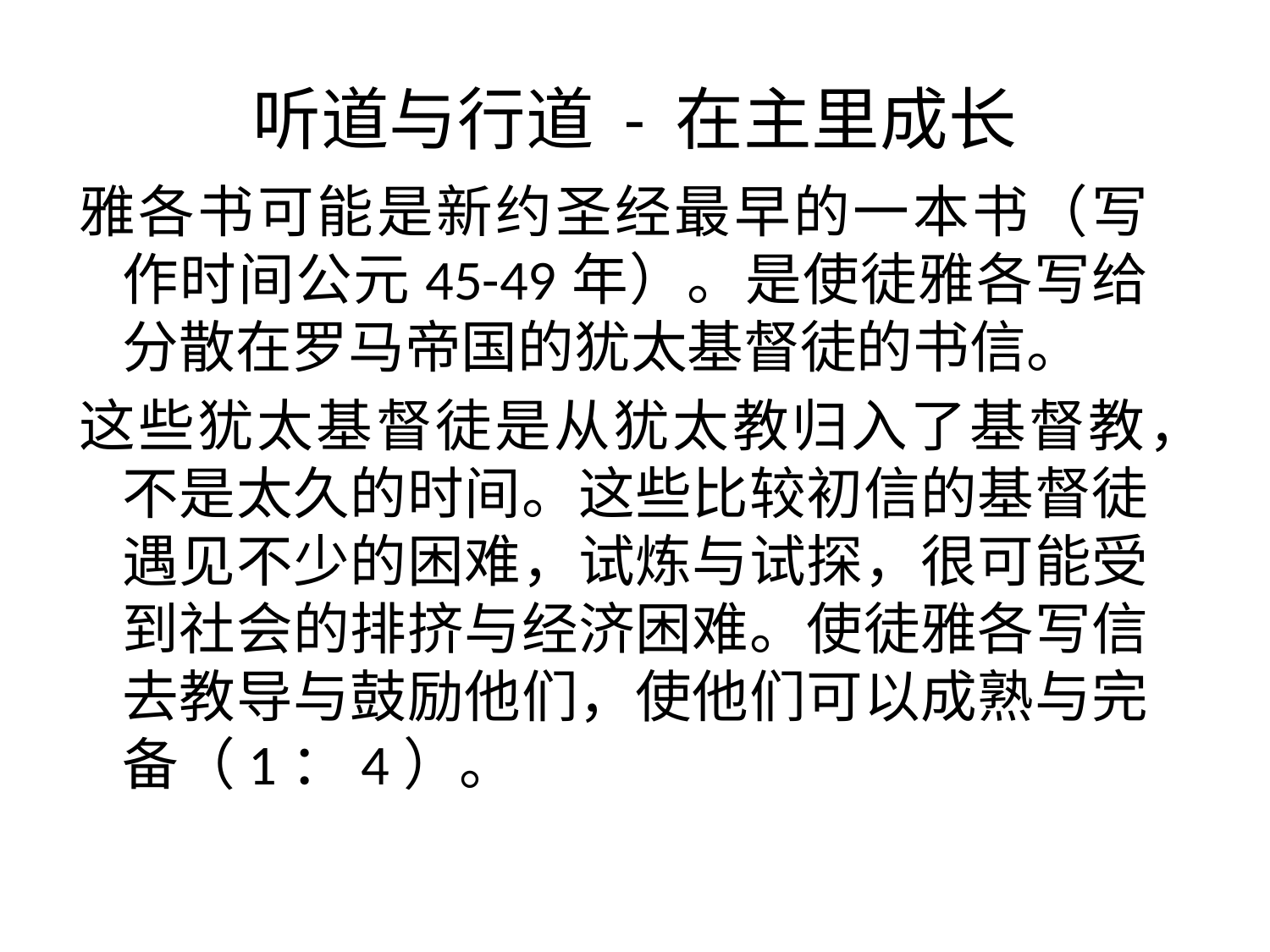

# 听道与行道 - 在主里成长
雅各书可能是新约圣经最早的一本书（写作时间公元45-49年）。是使徒雅各写给分散在罗马帝国的犹太基督徒的书信。
这些犹太基督徒是从犹太教归入了基督教，不是太久的时间。这些比较初信的基督徒遇见不少的困难，试炼与试探，很可能受到社会的排挤与经济困难。使徒雅各写信去教导与鼓励他们，使他们可以成熟与完备（1：4）。